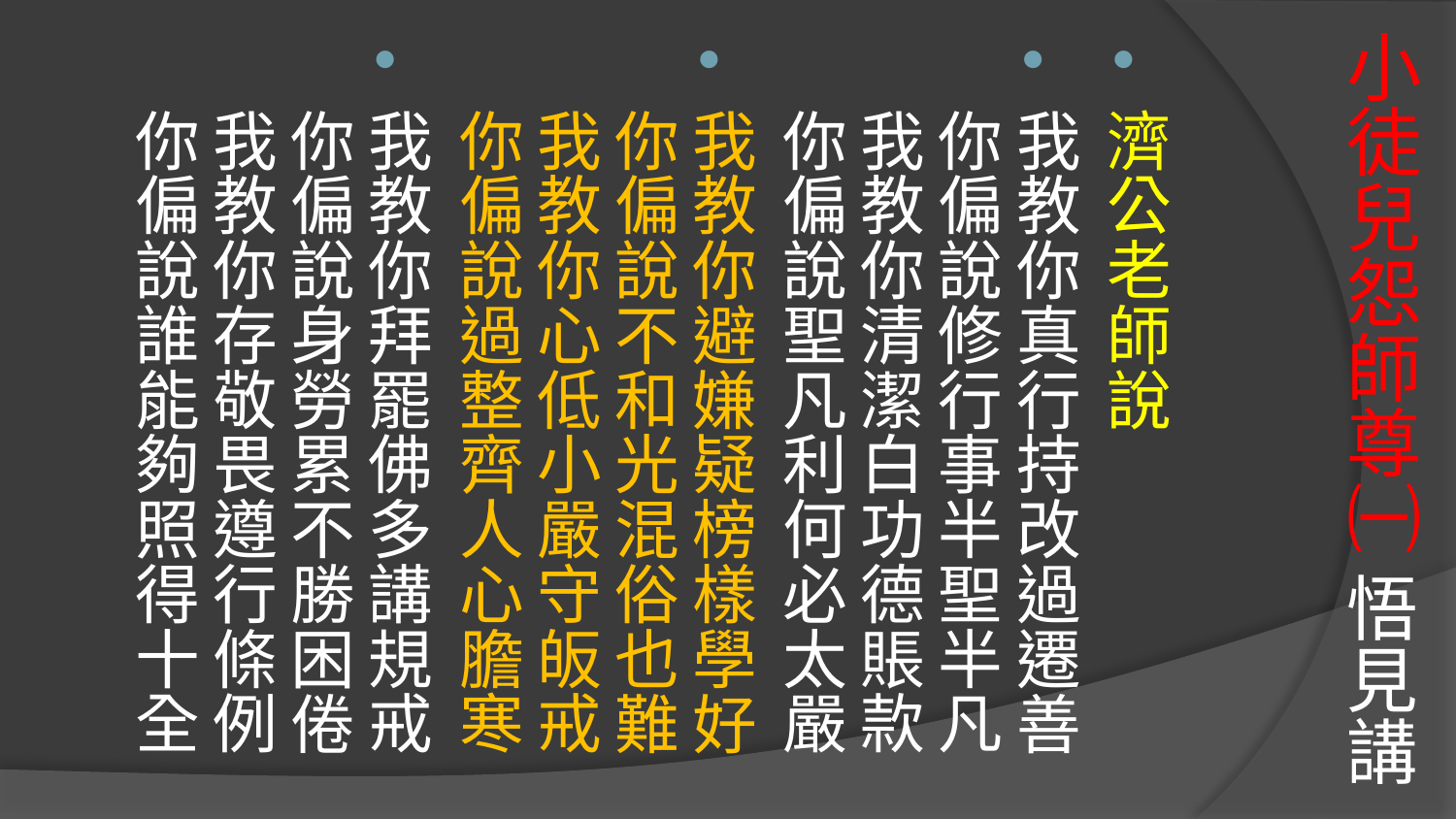

# 小徒兒怨師尊㈠ 悟見講
濟公老師說
我教你真行持改過遷善
你偏說修行事半聖半凡
我教你清潔白功德賬款
你偏說聖凡利何必太嚴
我教你避嫌疑榜樣學好
你偏說不和光混俗也難
我教你心低小嚴守皈戒
你偏說過整齊人心膽寒
我教你拜罷佛多講規戒
你偏說身勞累不勝困倦
我教你存敬畏遵行條例
你偏說誰能夠照得十全